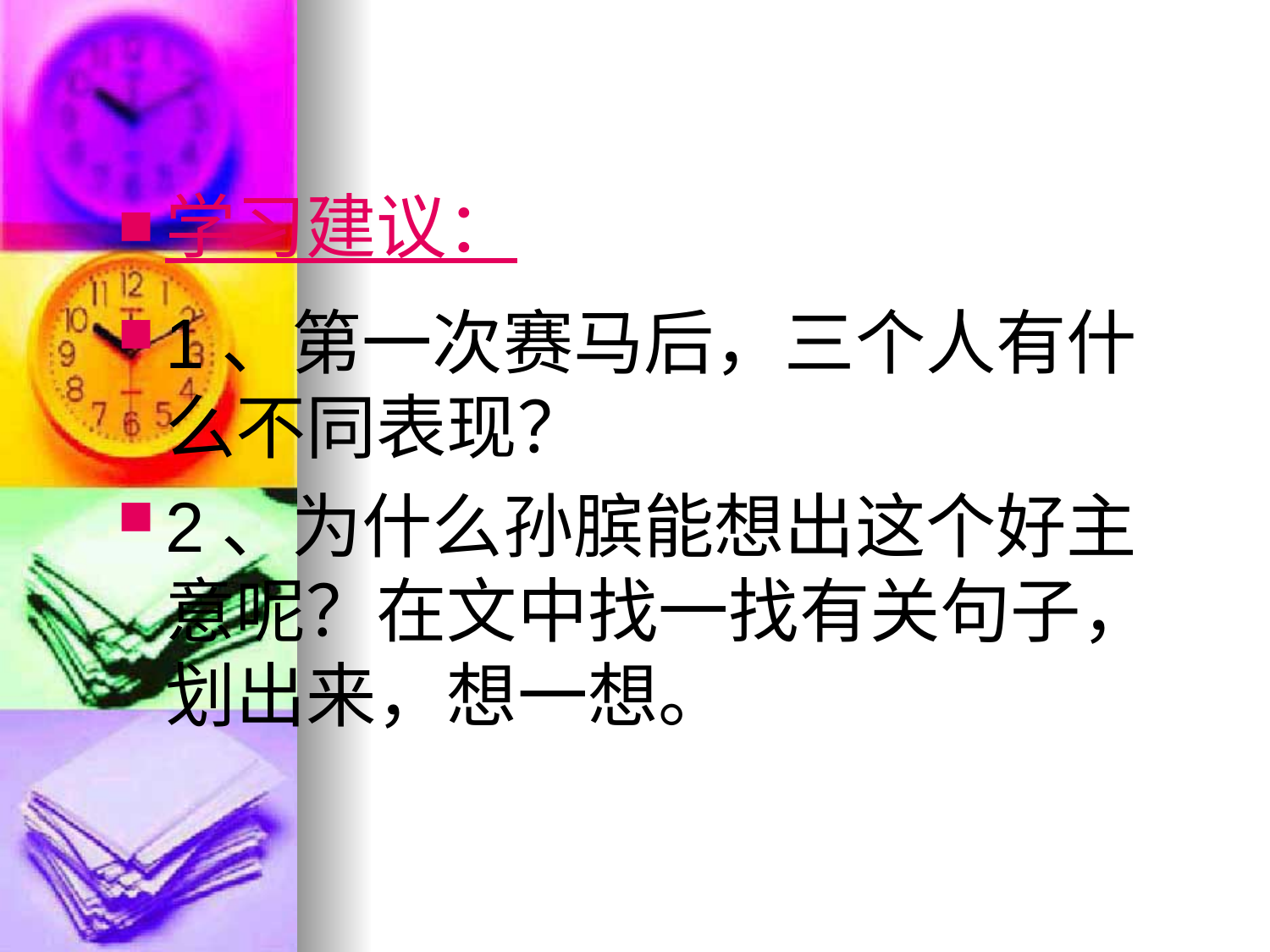

学习建议：
1、第一次赛马后，三个人有什么不同表现？
2、为什么孙膑能想出这个好主意呢？在文中找一找有关句子，划出来，想一想。